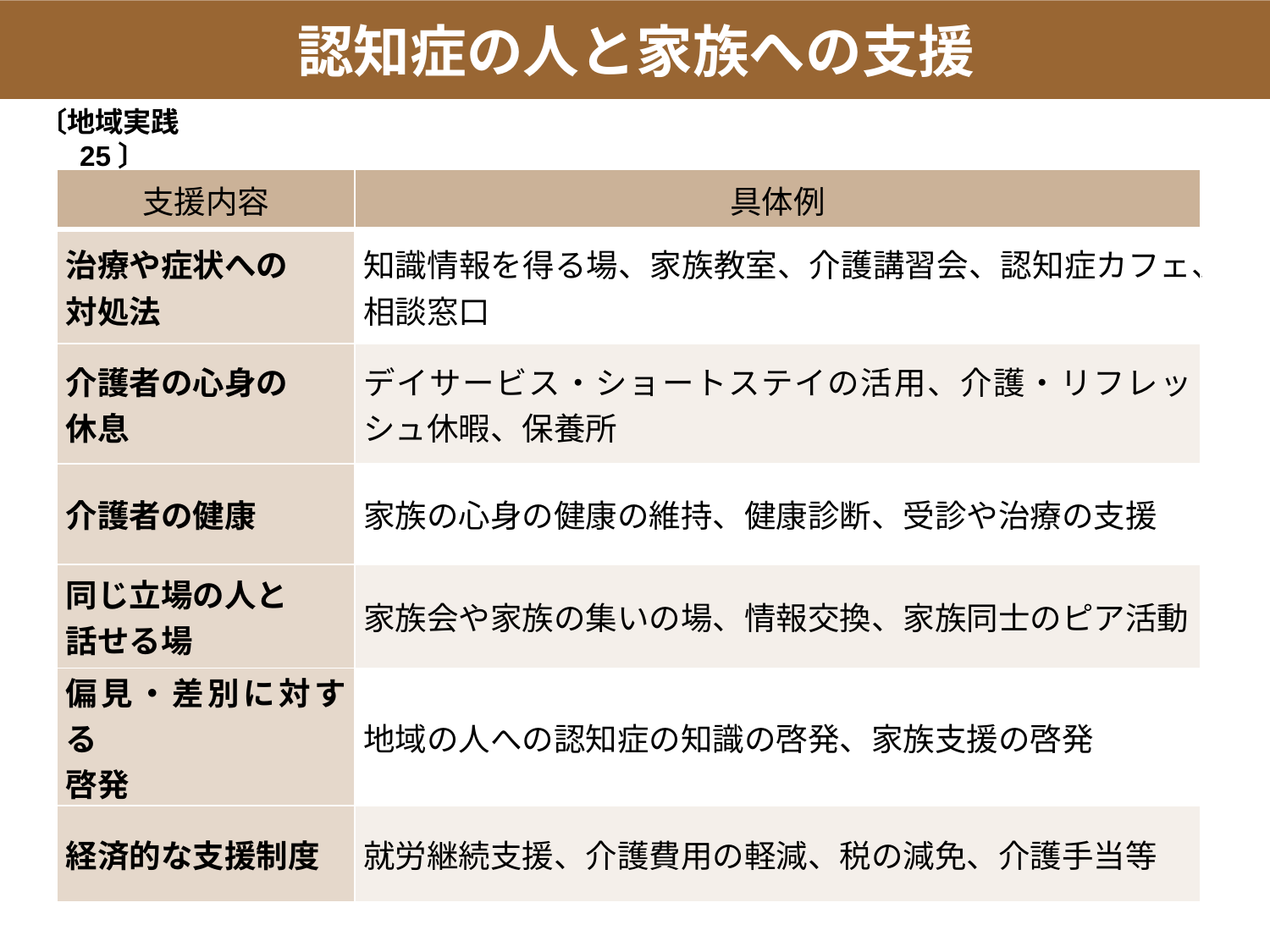

＜連携と制度-28＞

認知症の人と家族への支援
〔地域実践25〕
| 支援内容 | 具体例 |
| --- | --- |
| 治療や症状への 対処法 | 知識情報を得る場、家族教室、介護講習会、認知症カフェ、相談窓口 |
| 介護者の心身の 休息 | デイサービス・ショートステイの活用、介護・リフレッシュ休暇、保養所 |
| 介護者の健康 | 家族の心身の健康の維持、健康診断、受診や治療の支援 |
| 同じ立場の人と 話せる場 | 家族会や家族の集いの場、情報交換、家族同士のピア活動 |
| 偏見・差別に対する 啓発 | 地域の人への認知症の知識の啓発、家族支援の啓発 |
| 経済的な支援制度 | 就労継続支援、介護費用の軽減、税の減免、介護手当等 |